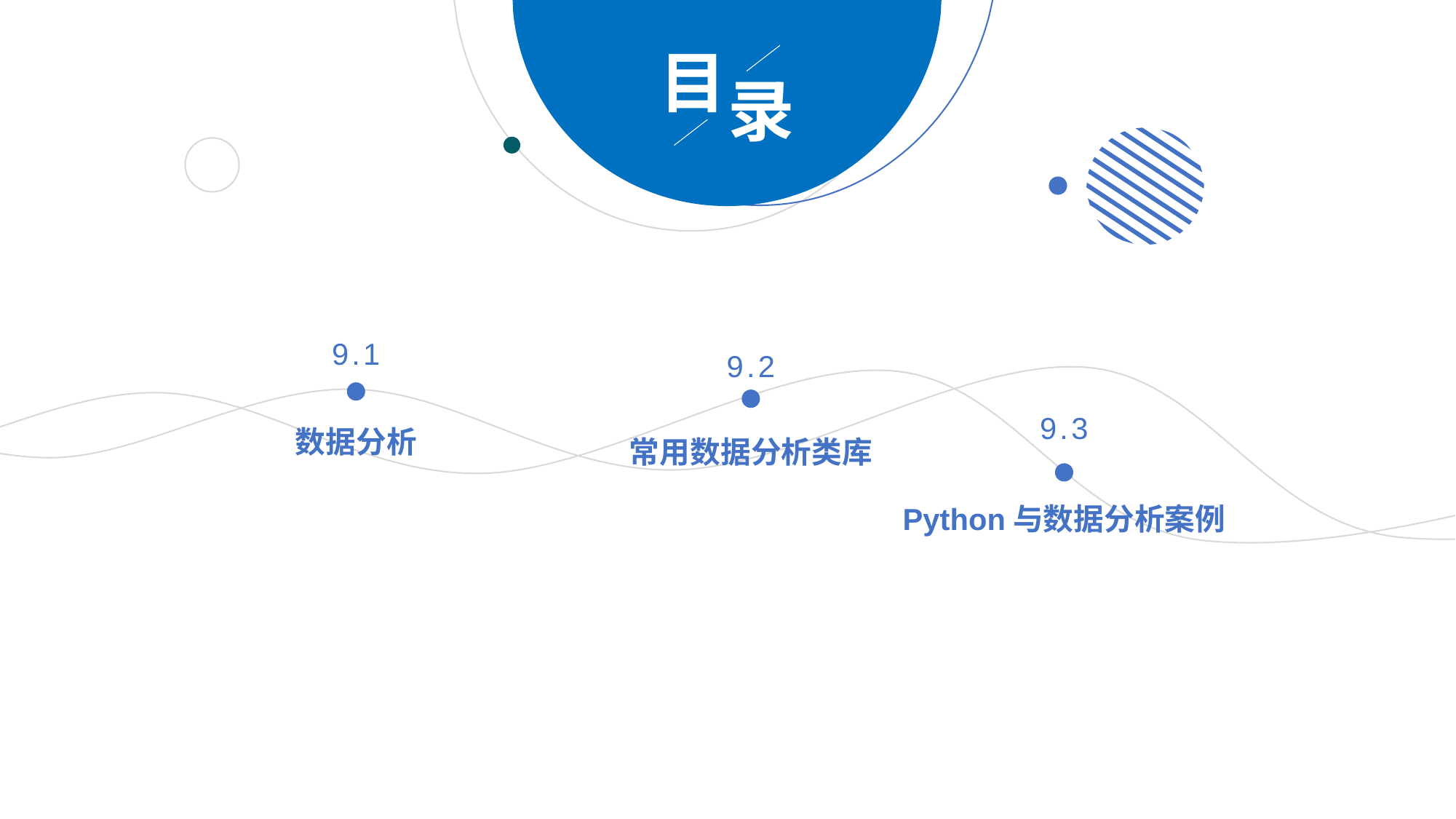

目
录

9.1
9.2

9.3
数据分析
常用数据分析类库

Python与数据分析案例